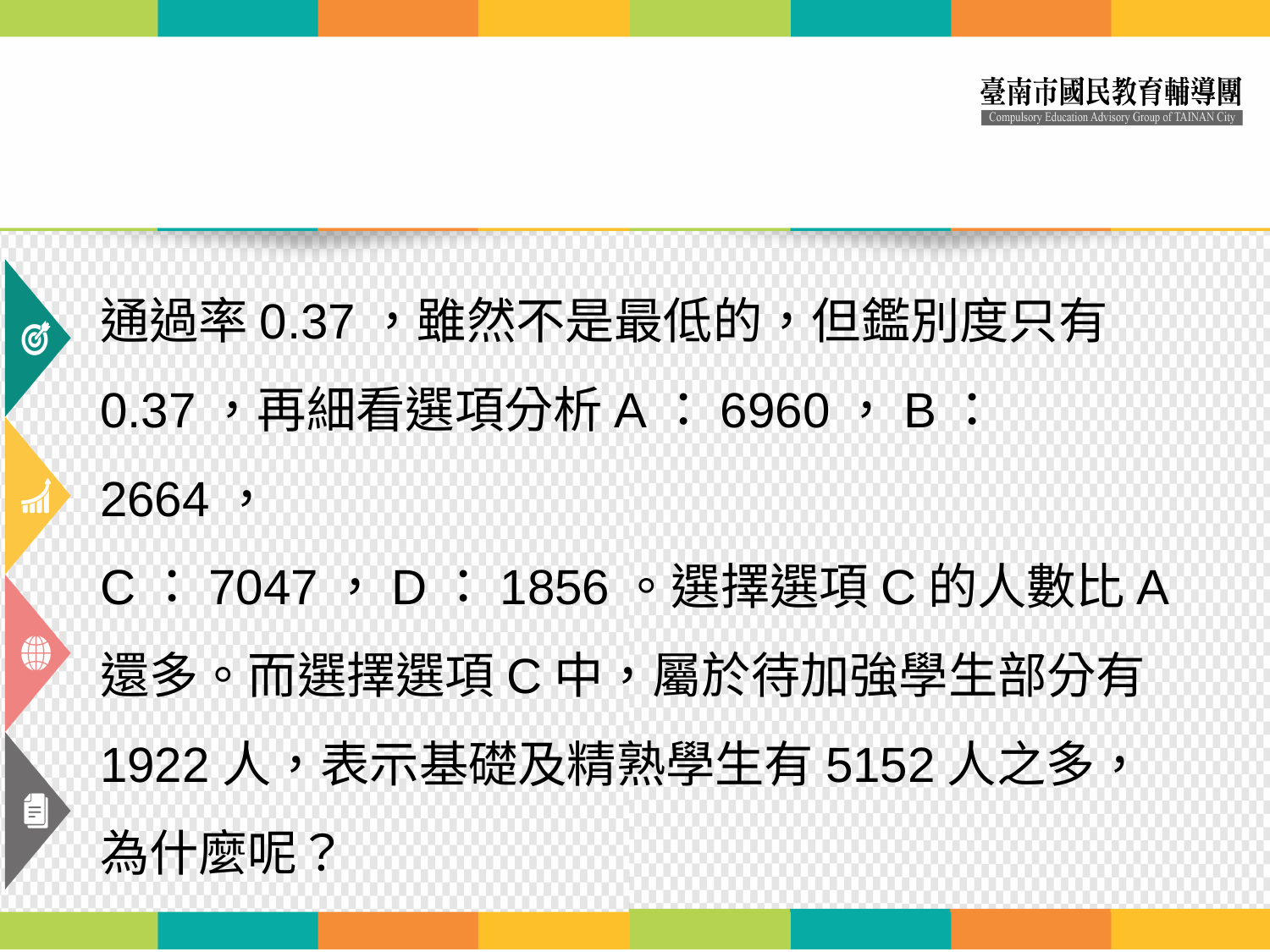

通過率0.37，雖然不是最低的，但鑑別度只有0.37，再細看選項分析A：6960，B：2664，
C：7047，D：1856。選擇選項C的人數比A還多。而選擇選項C中，屬於待加強學生部分有1922人，表示基礎及精熟學生有5152人之多，為什麼呢？